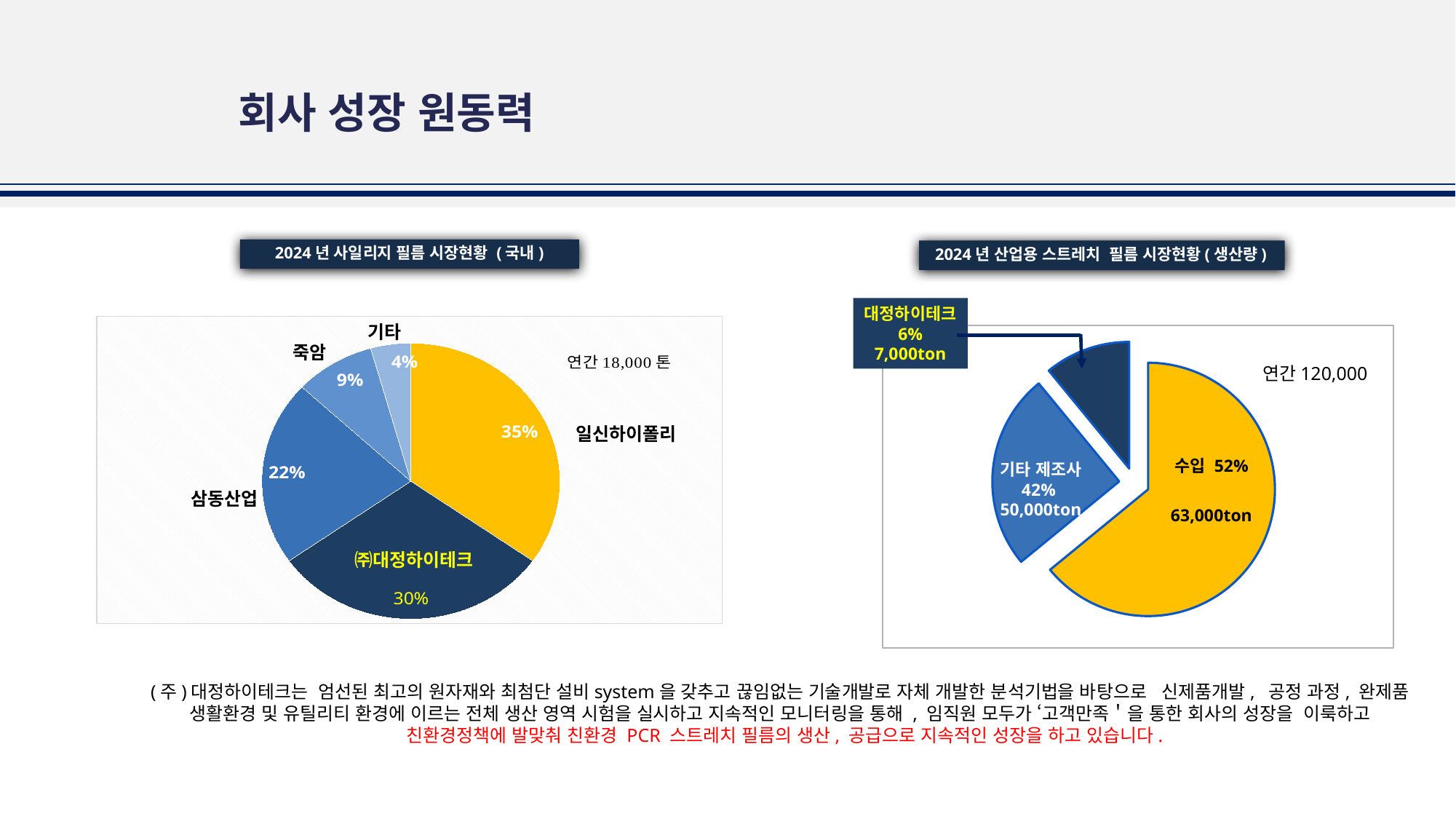

회사 성장 원동력

2024년 사일리지 필름 시장현황 (국내)
2024년 산업용 스트레치  필름 시장현황(생산량)
대정하이테크
6%
7,000ton
기타

### Chart

| Category | 판매 |
|---|---|
| 1분기 | 4.0 |
| 2분기 | 3.5 |
| 3분기 | 2.5 |
| 4분기 | 1.0 |
| 5분기 | 0.5 |

### Chart

| Category | 판매 |
|---|---|
| 1분기 | 8.200000000000001 |
| 2분기 | 3.2 |
| 3분기 | 1.4 |
죽암
      연간120,000
일신하이폴리
수입 52%
기타 제조사
42%
50,000ton
삼동산업
63,000ton
㈜대정하이테크
(주)대정하이테크는  엄선된 최고의 원자재와 최첨단 설비system을 갖추고 끊임없는 기술개발로 자체 개발한 분석기법을 바탕으로   신제품개발,  공정 과정, 완제품
생활환경 및 유틸리티 환경에 이르는 전체 생산 영역 시험을 실시하고 지속적인 모니터링을 통해 , 임직원 모두가 ‘고객만족＇을 통한 회사의 성장을  이룩하고
 친환경정책에 발맞춰 친환경 PCR 스트레치 필름의 생산, 공급으로 지속적인 성장을 하고 있습니다.